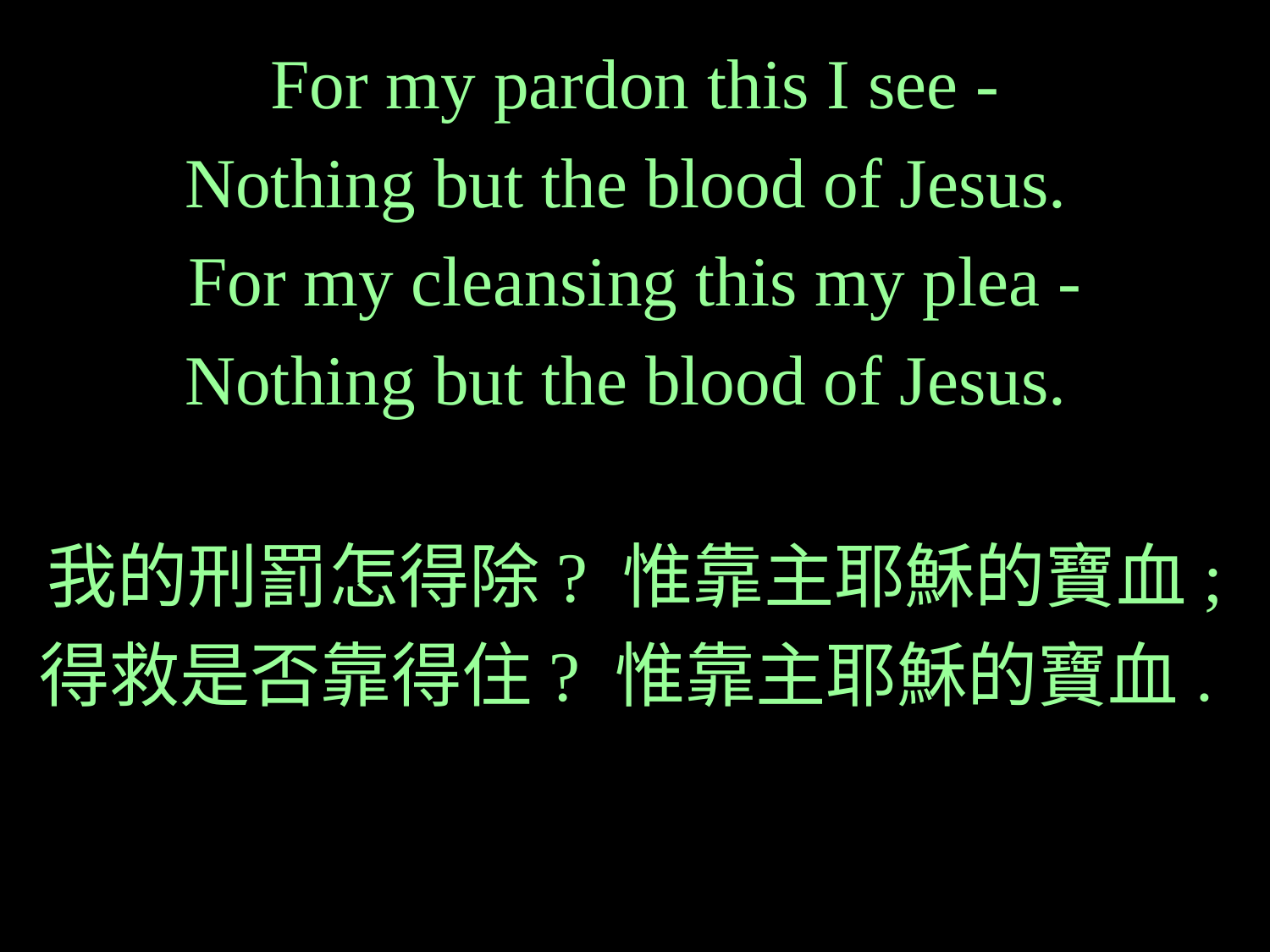

For my pardon this I see -
Nothing but the blood of Jesus.
For my cleansing this my plea -
Nothing but the blood of Jesus.

我的刑罰怎得除? 惟靠主耶穌的寶血;
得救是否靠得住? 惟靠主耶穌的寶血.